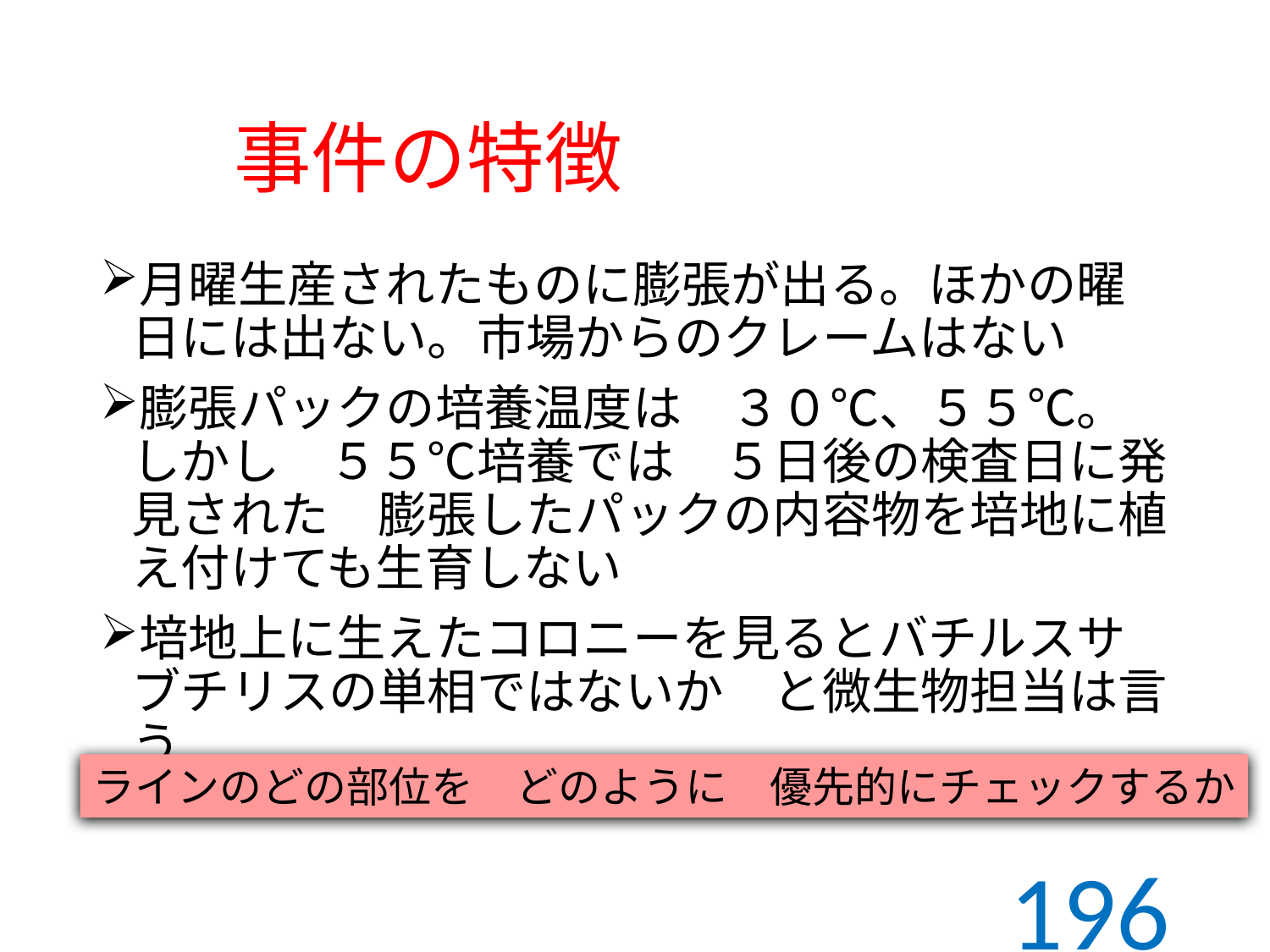

# 事件の特徴
月曜生産されたものに膨張が出る。ほかの曜日には出ない。市場からのクレームはない
膨張パックの培養温度は　３０℃、５５℃。しかし　５５℃培養では　５日後の検査日に発見された　膨張したパックの内容物を培地に植え付けても生育しない
培地上に生えたコロニーを見るとバチルスサブチリスの単相ではないか　と微生物担当は言う

ラインのどの部位を　どのように　優先的にチェックするか
196